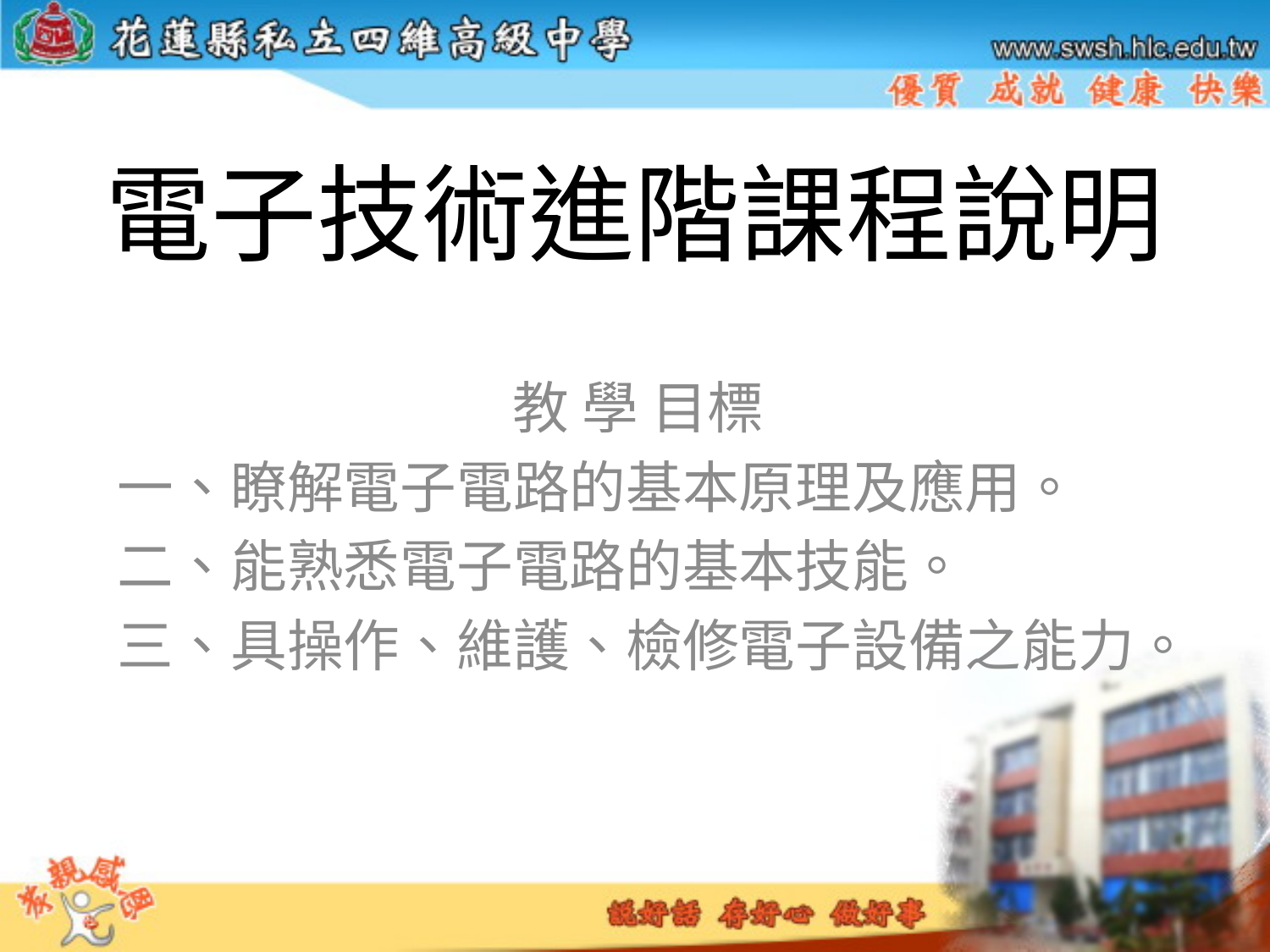

# 電子技術進階課程說明

教 學 目標
一、瞭解電子電路的基本原理及應用。
二、能熟悉電子電路的基本技能。
三、具操作、維護、檢修電子設備之能力。